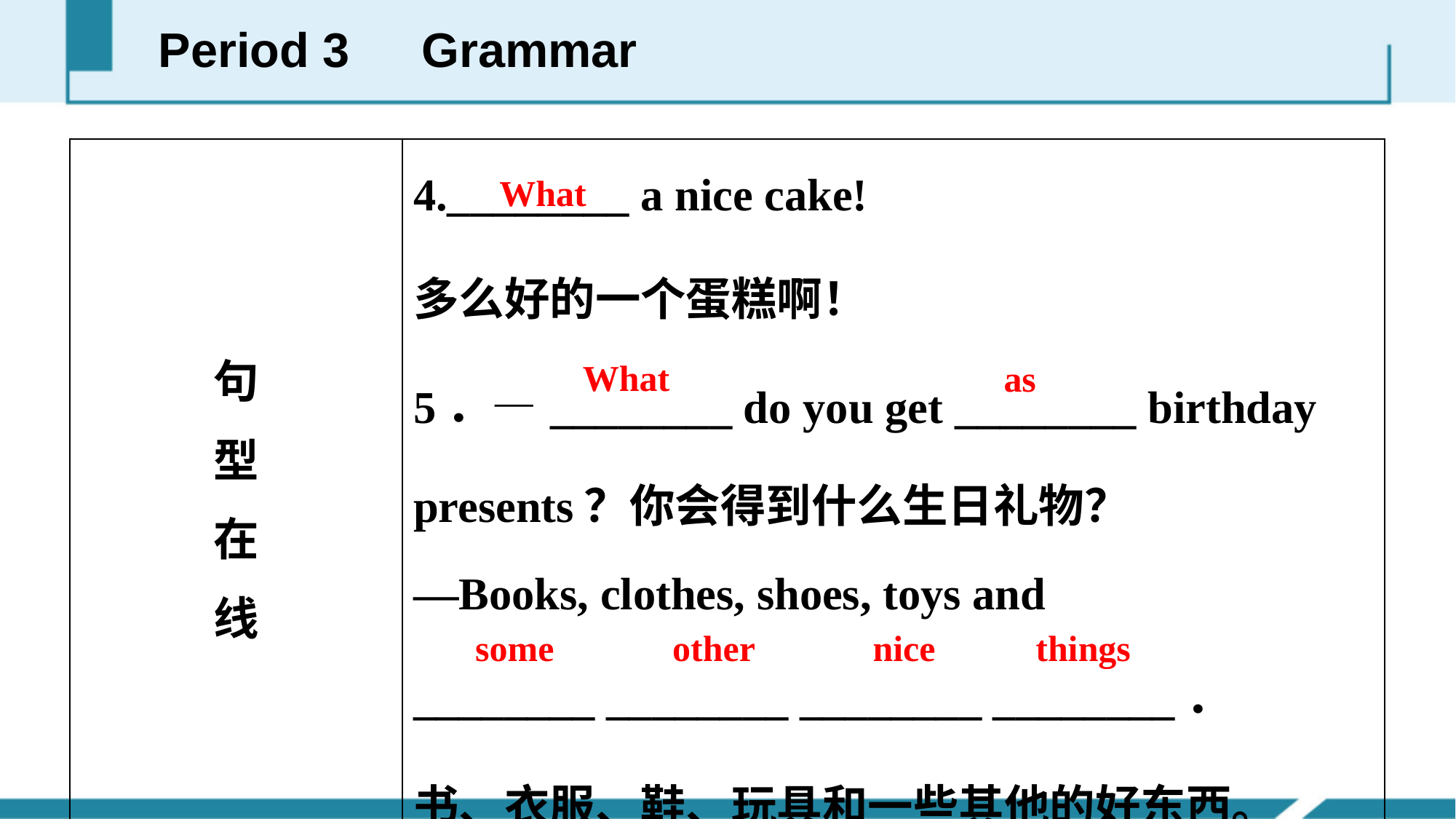

Period 3　Grammar
| 句 型 在 线 | 4.\_\_\_\_\_\_\_\_ a nice cake! 多么好的一个蛋糕啊！ 5．—\_\_\_\_\_\_\_\_ do you get \_\_\_\_\_\_\_\_ birthday presents？你会得到什么生日礼物？ —Books, clothes, shoes, toys and \_\_\_\_\_\_\_\_ \_\_\_\_\_\_\_\_ \_\_\_\_\_\_\_\_ \_\_\_\_\_\_\_\_． 书、衣服、鞋、玩具和一些其他的好东西。 |
| --- | --- |
What

What
 as
some             other             nice           things